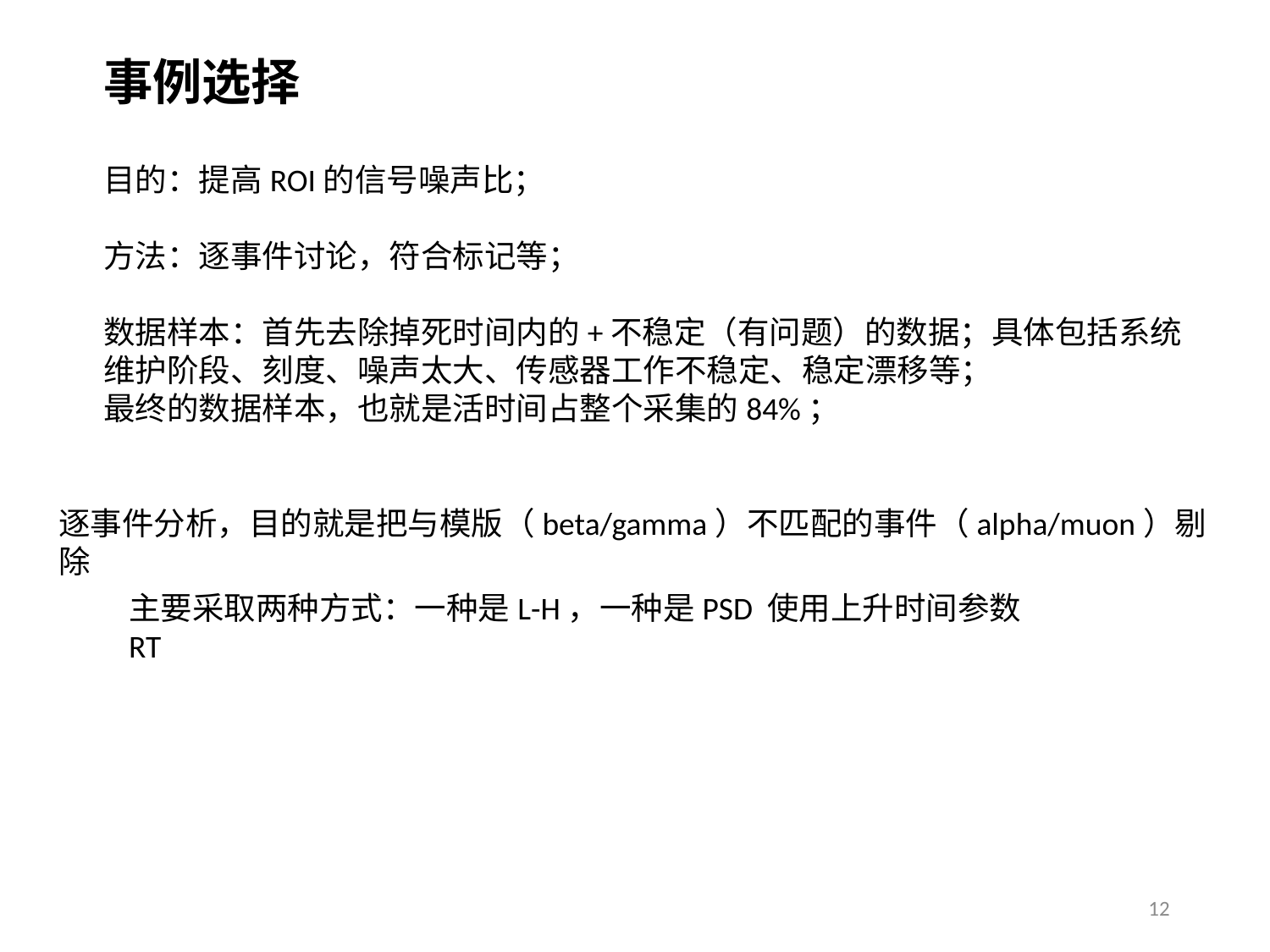

事例选择
目的：提高ROI的信号噪声比；

方法：逐事件讨论，符合标记等；

数据样本：首先去除掉死时间内的+不稳定（有问题）的数据；具体包括系统维护阶段、刻度、噪声太大、传感器工作不稳定、稳定漂移等；
最终的数据样本，也就是活时间占整个采集的84%；
逐事件分析，目的就是把与模版（beta/gamma）不匹配的事件（alpha/muon）剔除
主要采取两种方式：一种是L-H，一种是PSD 使用上升时间参数 RT
12